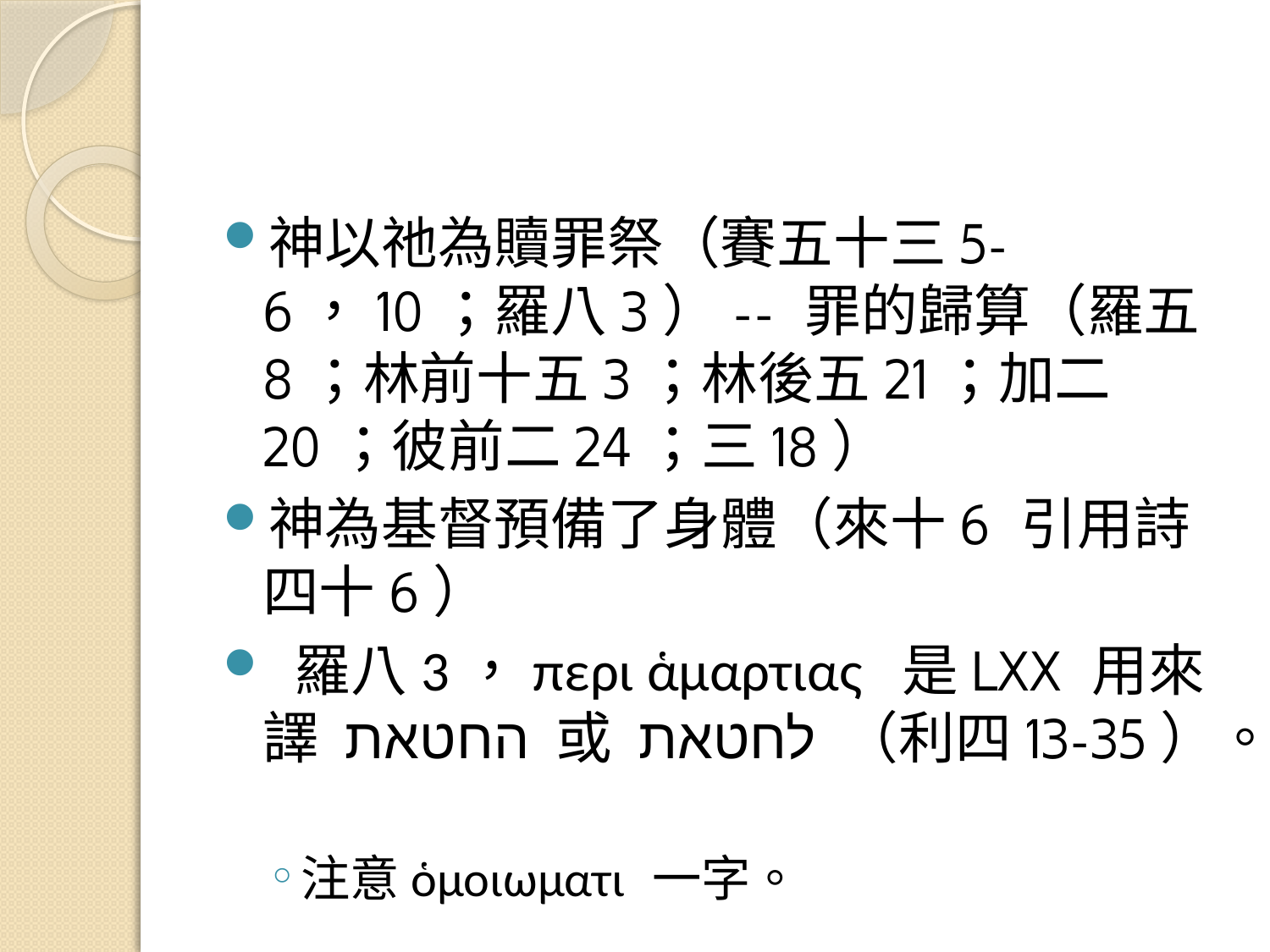

#
神以祂為贖罪祭（賽五十三5-6，10；羅八3）-- 罪的歸算（羅五8；林前十五3；林後五21；加二20；彼前二24；三18）
神為基督預備了身體（來十6 引用詩四十6）
 羅八3，περι ἁμαρτιας  是LXX 用來譯 החטאת 或 לחטאת （利四13-35）。
注意ὁμοιωματι 一字。